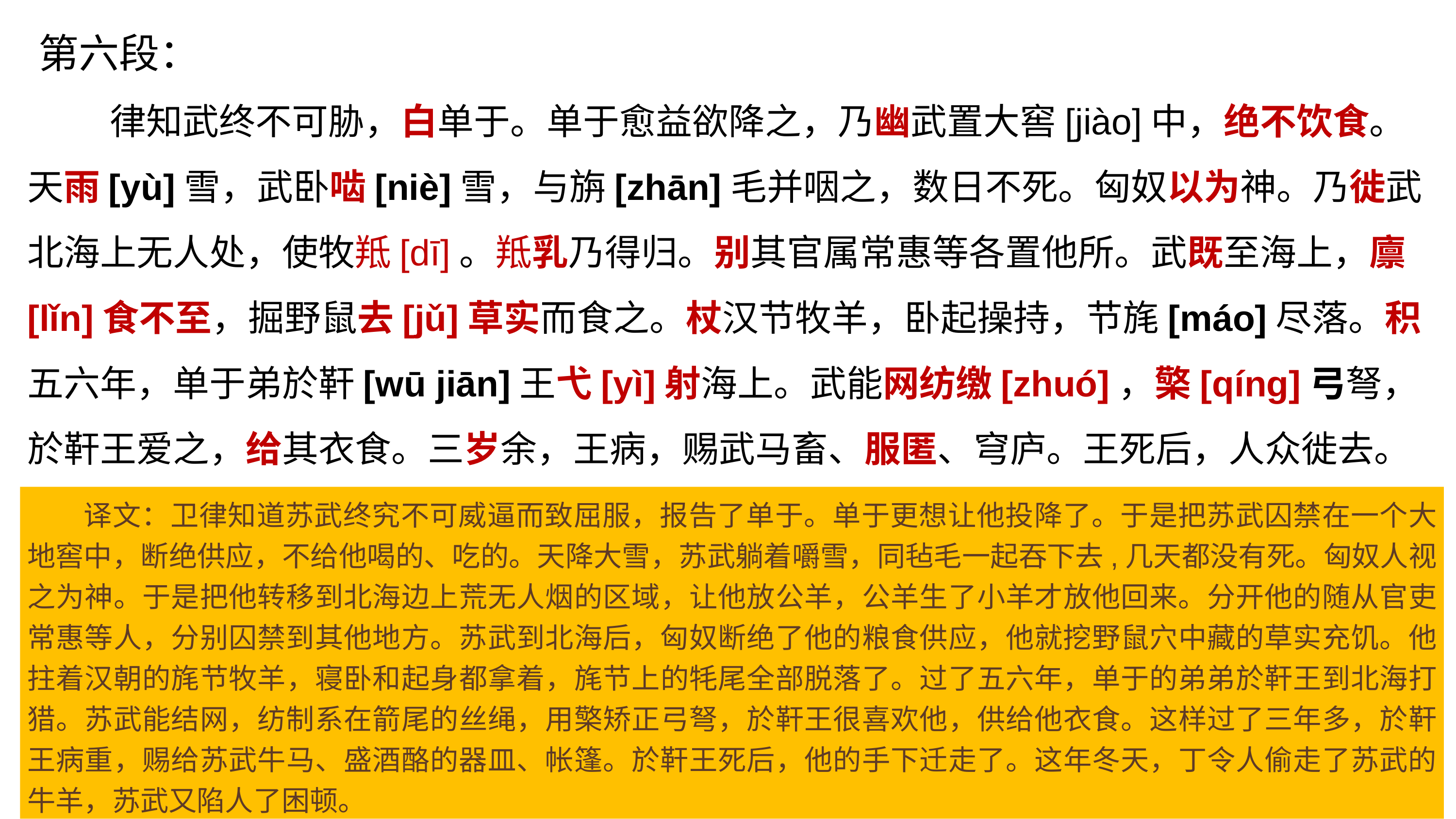

第六段：
律知武终不可胁，白单于。单于愈益欲降之，乃幽武置大窖[jiào]中，绝不饮食。天雨[yù]雪，武卧啮[niè]雪，与旃[zhān]毛并咽之，数日不死。匈奴以为神。乃徙武北海上无人处，使牧羝[dī]。羝乳乃得归。别其官属常惠等各置他所。武既至海上，廪[lǐn]食不至，掘野鼠去[jǔ]草实而食之。杖汉节牧羊，卧起操持，节旄[máo]尽落。积五六年，单于弟於靬[wū jiān]王弋[yì]射海上。武能网纺缴[zhuó]，檠[qíng]弓弩，於靬王爱之，给其衣食。三岁余，王病，赐武马畜、服匿、穹庐。王死后，人众徙去。其冬，丁令[líng]盗武牛羊，武复穷厄。

译文：卫律知道苏武终究不可威逼而致屈服，报告了单于。单于更想让他投降了。于是把苏武囚禁在一个大地窖中，断绝供应，不给他喝的、吃的。天降大雪，苏武躺着嚼雪，同毡毛一起吞下去,几天都没有死。匈奴人视之为神。于是把他转移到北海边上荒无人烟的区域，让他放公羊，公羊生了小羊才放他回来。分开他的随从官吏常惠等人，分别囚禁到其他地方。苏武到北海后，匈奴断绝了他的粮食供应，他就挖野鼠穴中藏的草实充饥。他拄着汉朝的旄节牧羊，寝卧和起身都拿着，旄节上的牦尾全部脱落了。过了五六年，单于的弟弟於靬王到北海打猎。苏武能结网，纺制系在箭尾的丝绳，用檠矫正弓弩，於靬王很喜欢他，供给他衣食。这样过了三年多，於靬王病重，赐给苏武牛马、盛酒酪的器皿、帐篷。於靬王死后，他的手下迁走了。这年冬天，丁令人偷走了苏武的牛羊，苏武又陷人了困顿。